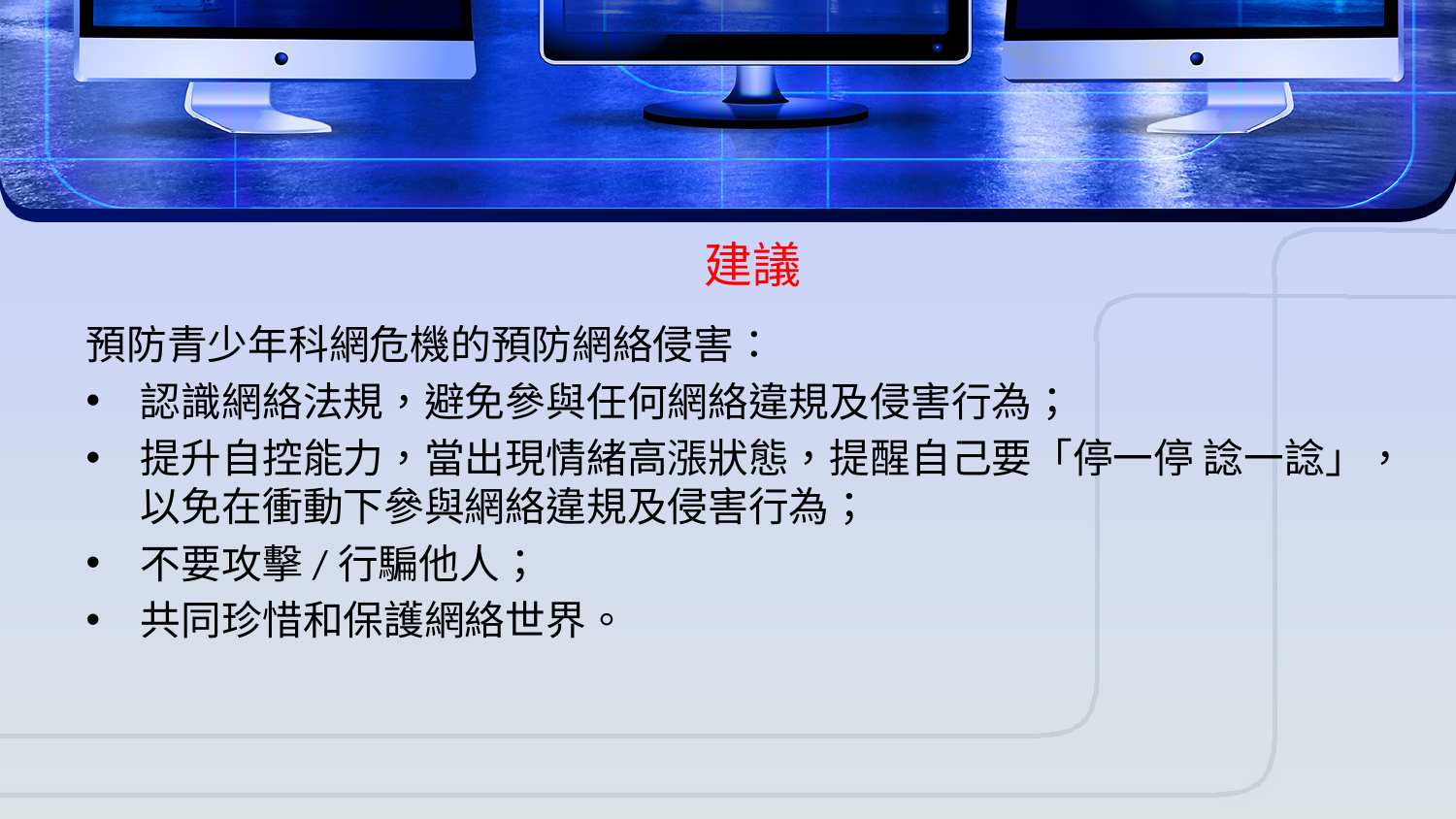

# 建議
預防青少年科網危機的預防網絡侵害：
認識網絡法規，避免參與任何網絡違規及侵害行為；
提升自控能力，當出現情緒高漲狀態，提醒自己要「停一停 諗一諗」，以免在衝動下參與網絡違規及侵害行為；
不要攻擊/行騙他人；
共同珍惜和保護網絡世界。